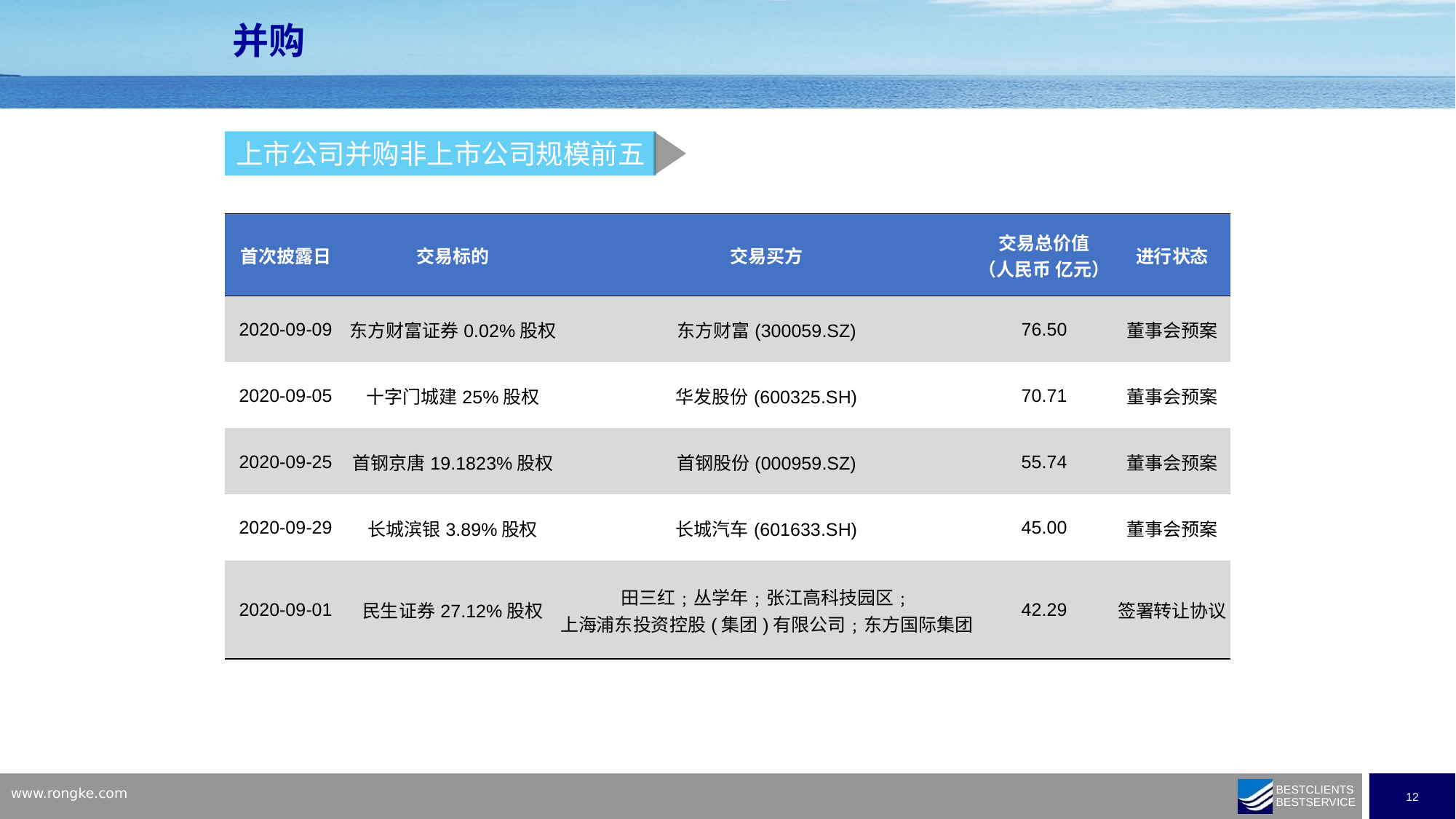

并购
上市公司并购非上市公司规模前五

| 首次披露日 | 交易标的 | 交易买方 | 交易总价值 （人民币 亿元） | 进行状态 |
| --- | --- | --- | --- | --- |
| 2020-09-09 | 东方财富证券0.02%股权 | 东方财富(300059.SZ) | 76.50 | 董事会预案 |
| 2020-09-05 | 十字门城建25%股权 | 华发股份(600325.SH) | 70.71 | 董事会预案 |
| 2020-09-25 | 首钢京唐19.1823%股权 | 首钢股份(000959.SZ) | 55.74 | 董事会预案 |
| 2020-09-29 | 长城滨银3.89%股权 | 长城汽车(601633.SH) | 45.00 | 董事会预案 |
| 2020-09-01 | 民生证券27.12%股权 | 田三红﹔丛学年﹔张江高科技园区﹔ 上海浦东投资控股(集团)有限公司﹔东方国际集团 | 42.29 | 签署转让协议 |